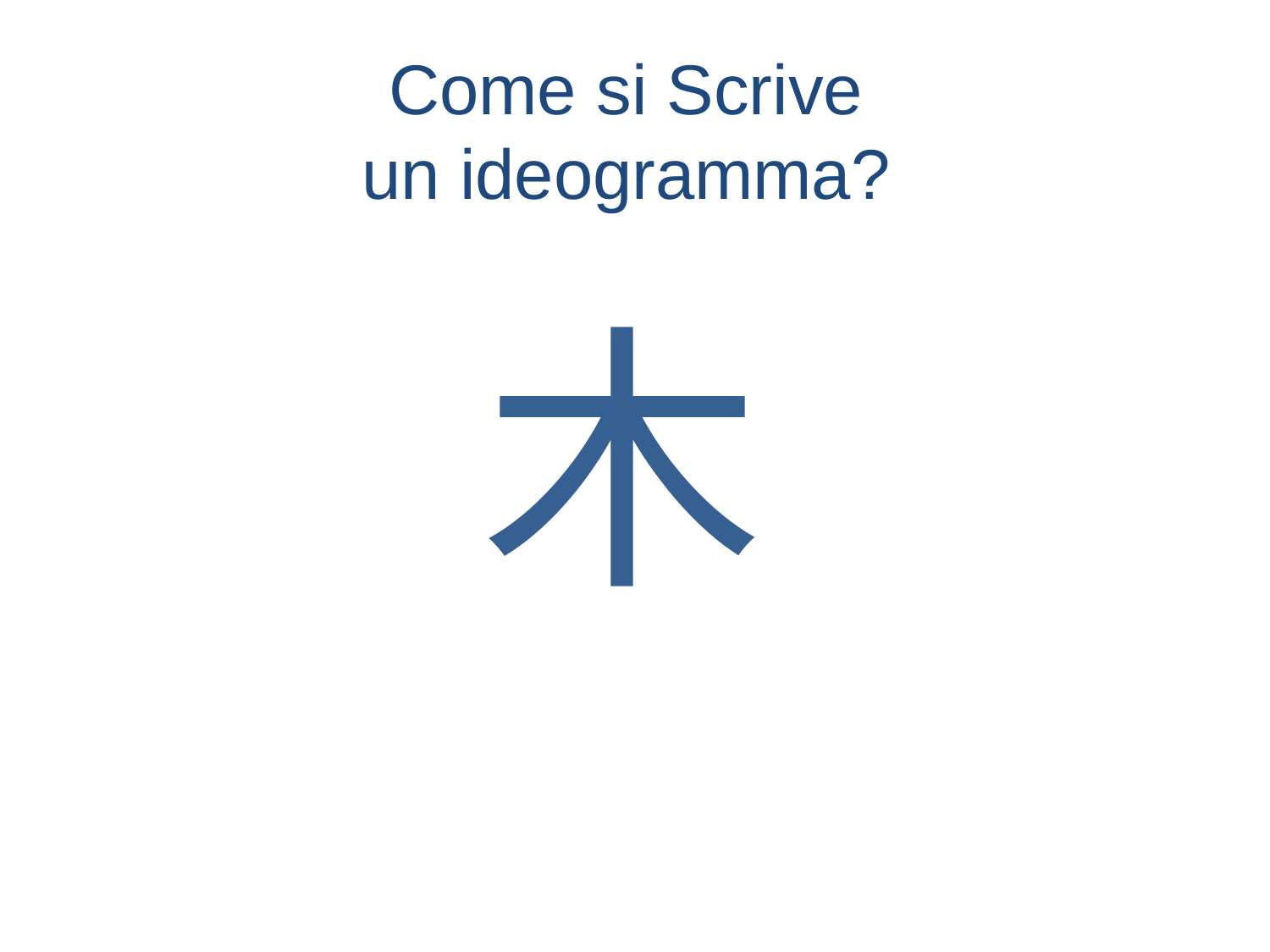

# Come si Scrive un ideogramma?
木